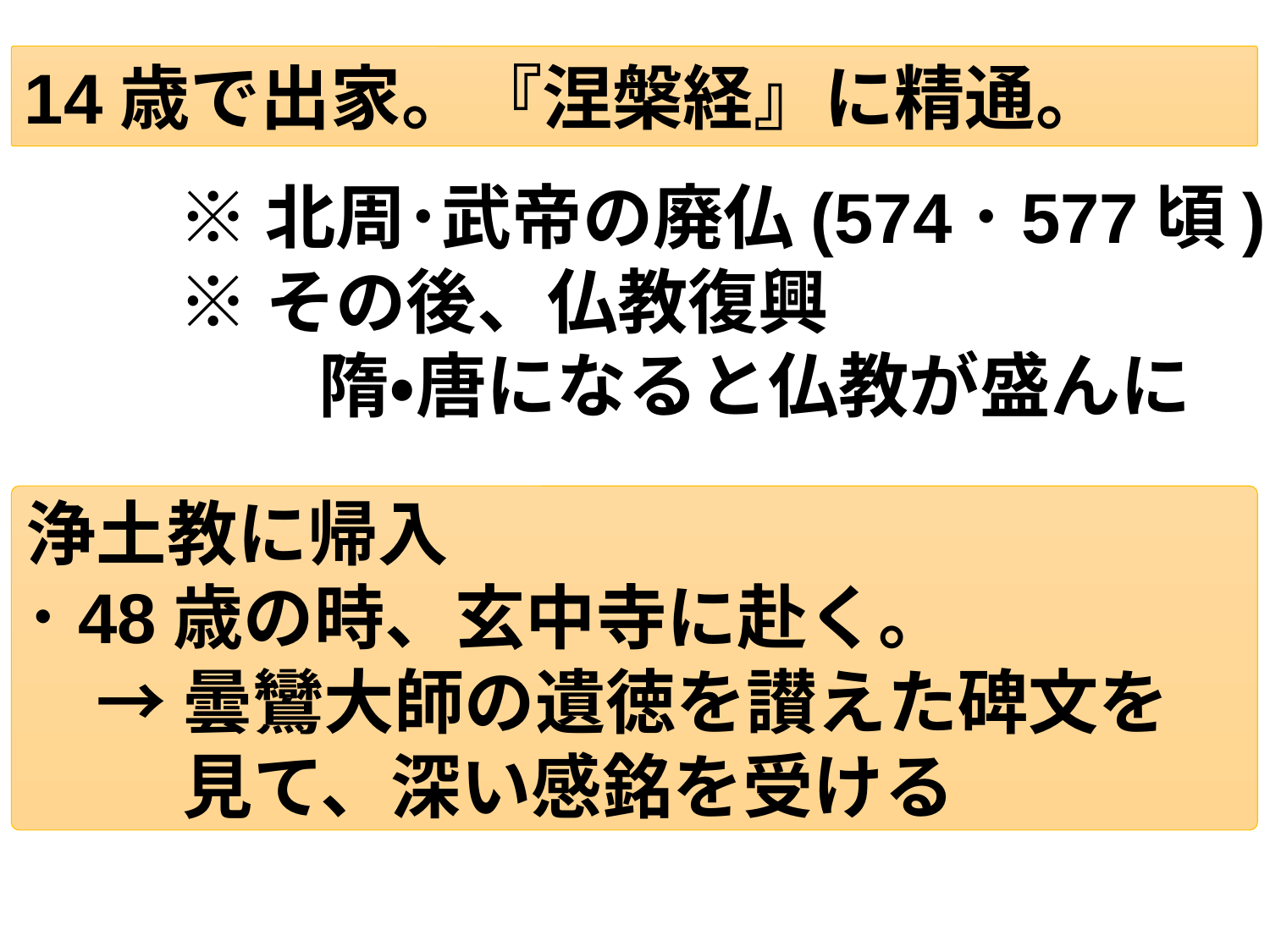

14歳で出家。『涅槃経』に精通。
※北周･武帝の廃仏(574･577頃)
※その後、仏教復興
　　隋・唐になると仏教が盛んに
浄土教に帰入
･48歳の時、玄中寺に赴く。
　→ 曇鸞大師の遺徳を讃えた碑文を
　　 見て、深い感銘を受ける